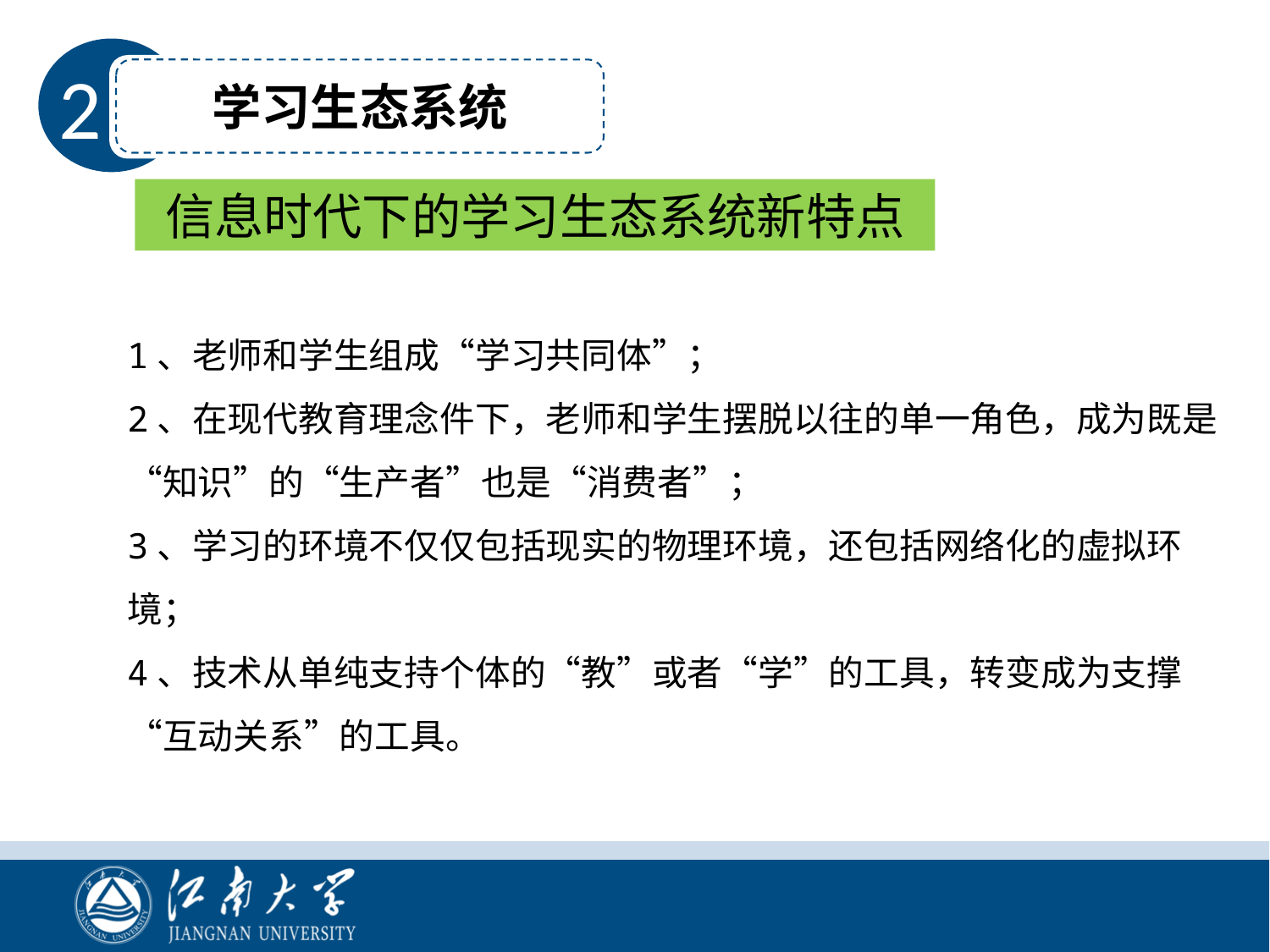

学习生态系统
2
信息时代下的学习生态系统新特点
1、老师和学生组成“学习共同体”；
2、在现代教育理念件下，老师和学生摆脱以往的单一角色，成为既是“知识”的“生产者”也是“消费者”；
3、学习的环境不仅仅包括现实的物理环境，还包括网络化的虚拟环境；
4、技术从单纯支持个体的“教”或者“学”的工具，转变成为支撑“互动关系”的工具。